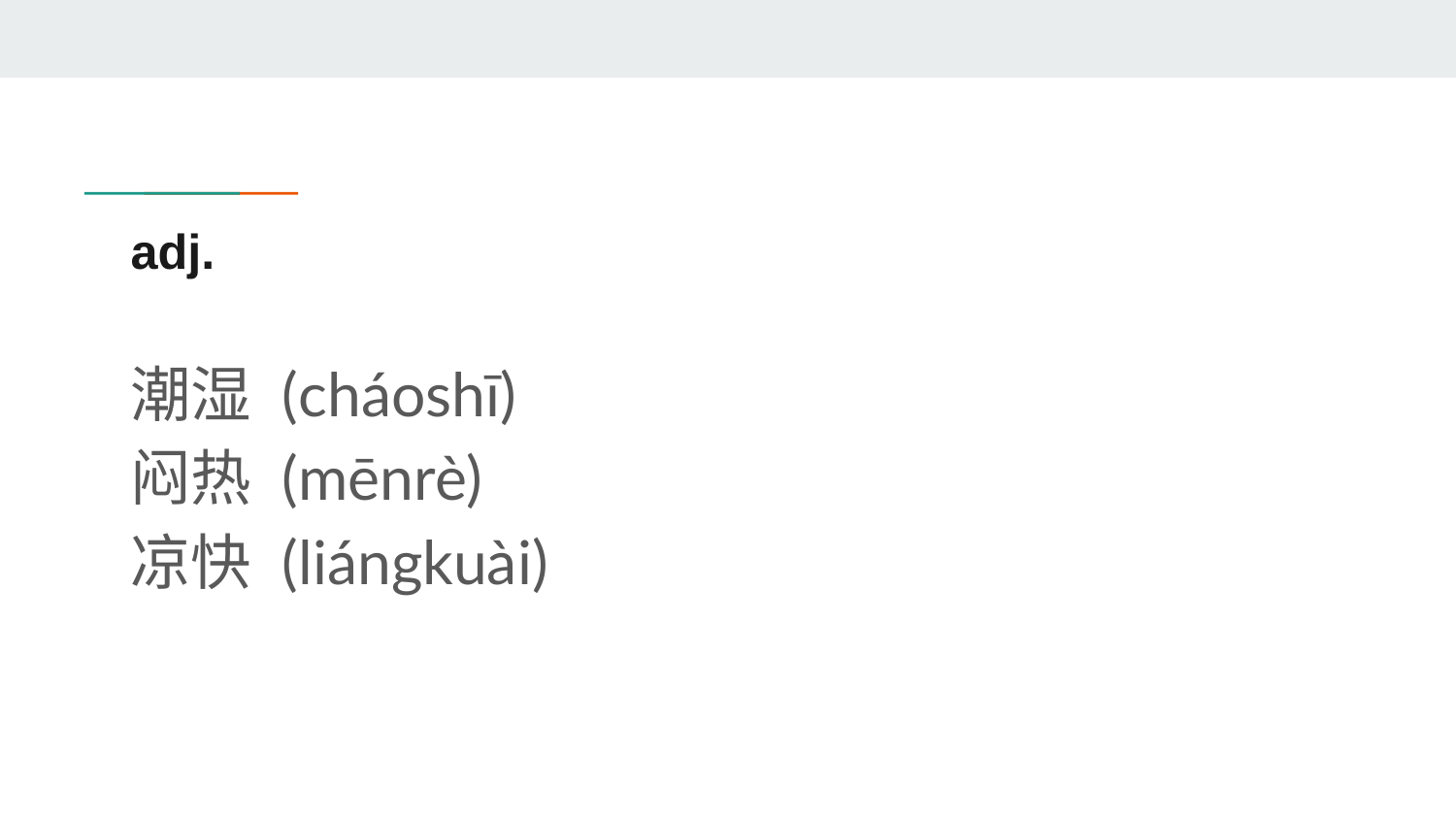

# adj.
潮湿 (cháoshī)
闷热 (mēnrè)
凉快 (liángkuài)

​​​​